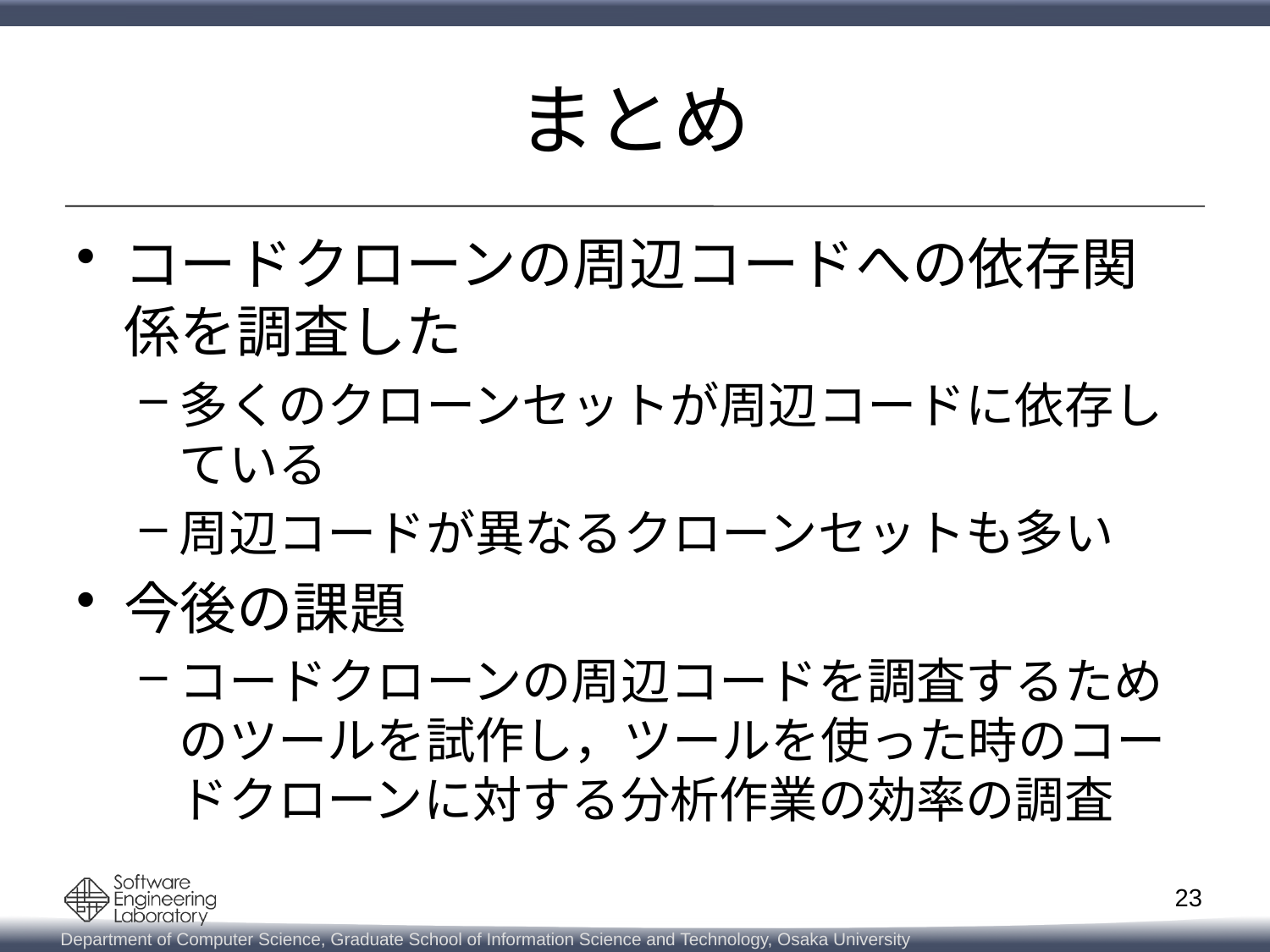

# まとめ
コードクローンの周辺コードへの依存関係を調査した
多くのクローンセットが周辺コードに依存している
周辺コードが異なるクローンセットも多い
今後の課題
コードクローンの周辺コードを調査するためのツールを試作し，ツールを使った時のコードクローンに対する分析作業の効率の調査
23